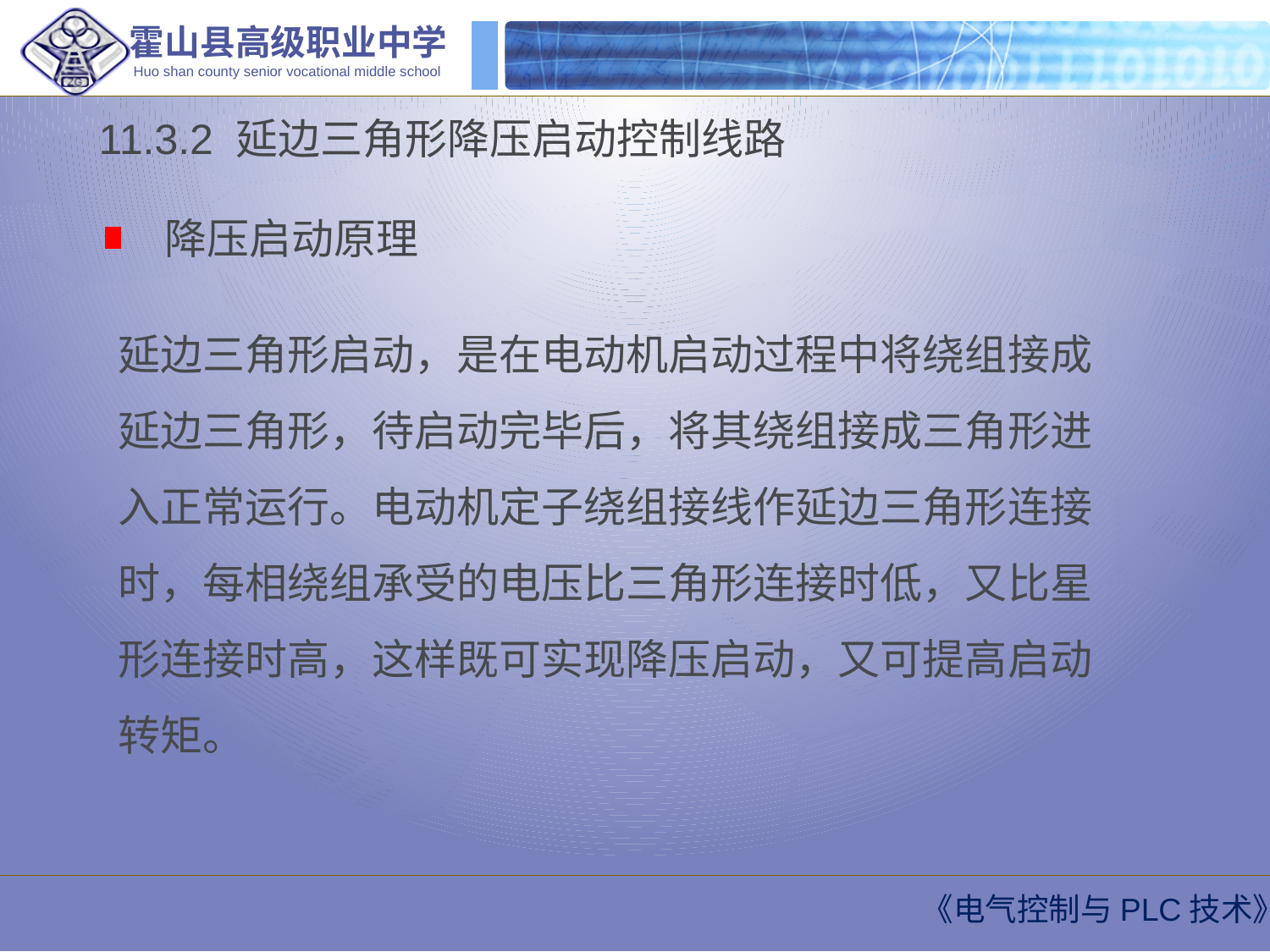

11.3.2 延边三角形降压启动控制线路
降压启动原理

延边三角形启动，是在电动机启动过程中将绕组接成延边三角形，待启动完毕后，将其绕组接成三角形进入正常运行。电动机定子绕组接线作延边三角形连接时，每相绕组承受的电压比三角形连接时低，又比星形连接时高，这样既可实现降压启动，又可提高启动转矩。